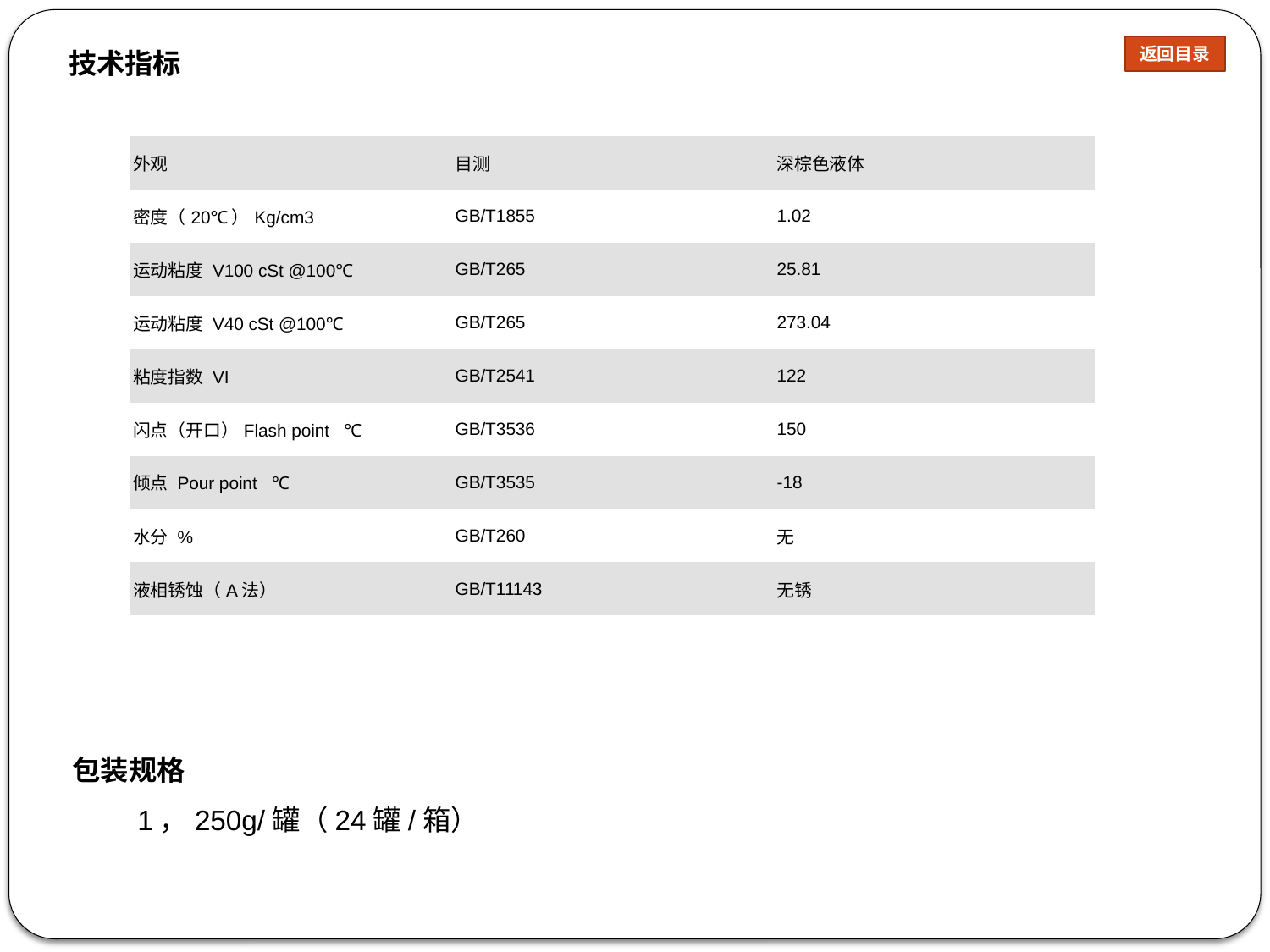

返回目录
技术指标
| 外观 | 目测 | 深棕色液体 |
| --- | --- | --- |
| 密度（20℃）Kg/cm3 | GB/T1855 | 1.02 |
| 运动粘度 V100 cSt @100℃ | GB/T265 | 25.81 |
| 运动粘度 V40 cSt @100℃ | GB/T265 | 273.04 |
| 粘度指数 VI | GB/T2541 | 122 |
| 闪点（开口）Flash point   ℃ | GB/T3536 | 150 |
| 倾点 Pour point   ℃ | GB/T3535 | -18 |
| 水分 % | GB/T260 | 无 |
| 液相锈蚀（A法） | GB/T11143 | 无锈 |

包装规格
1，250g/罐（24罐/箱）